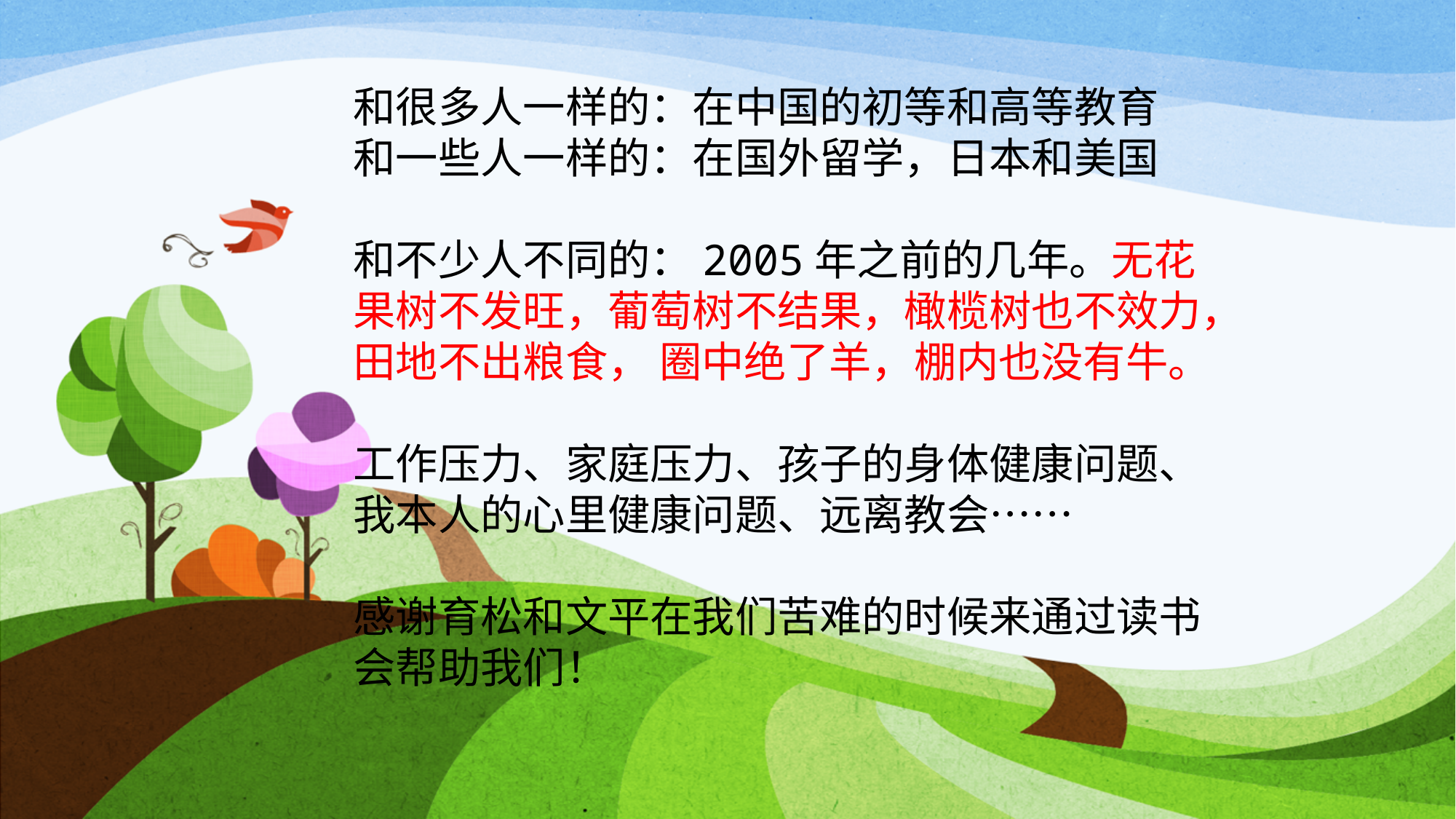

和很多人一样的：在中国的初等和高等教育
和一些人一样的：在国外留学，日本和美国

和不少人不同的：2005年之前的几年。无花果树不发旺，葡萄树不结果，橄榄树也不效力，田地不出粮食， 圈中绝了羊，棚内也没有牛。

工作压力、家庭压力、孩子的身体健康问题、
我本人的心里健康问题、远离教会……

感谢育松和文平在我们苦难的时候来通过读书会帮助我们！